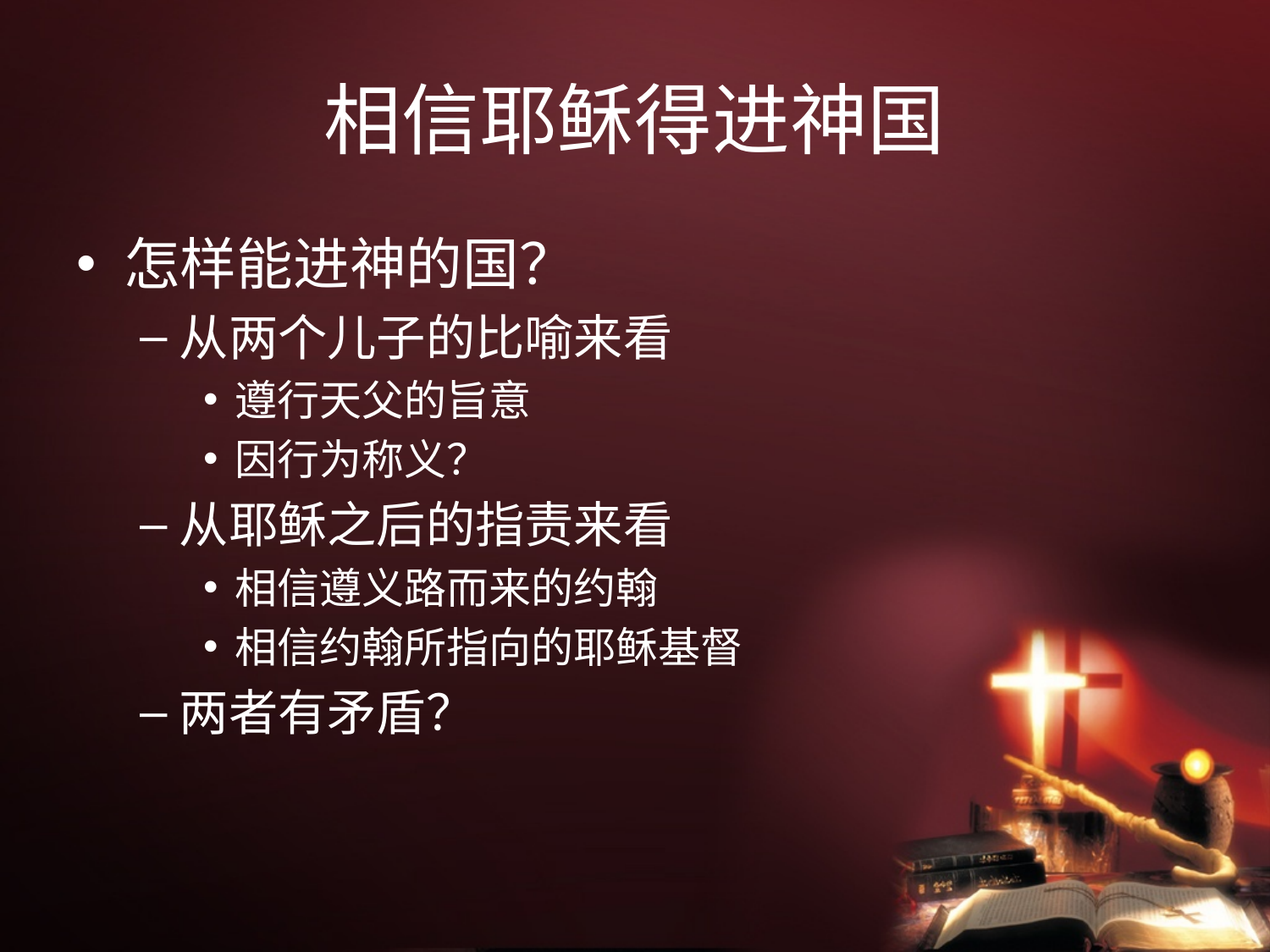

# 相信耶稣得进神国
怎样能进神的国？
从两个儿子的比喻来看
遵行天父的旨意
因行为称义？
从耶稣之后的指责来看
相信遵义路而来的约翰
相信约翰所指向的耶稣基督
两者有矛盾？